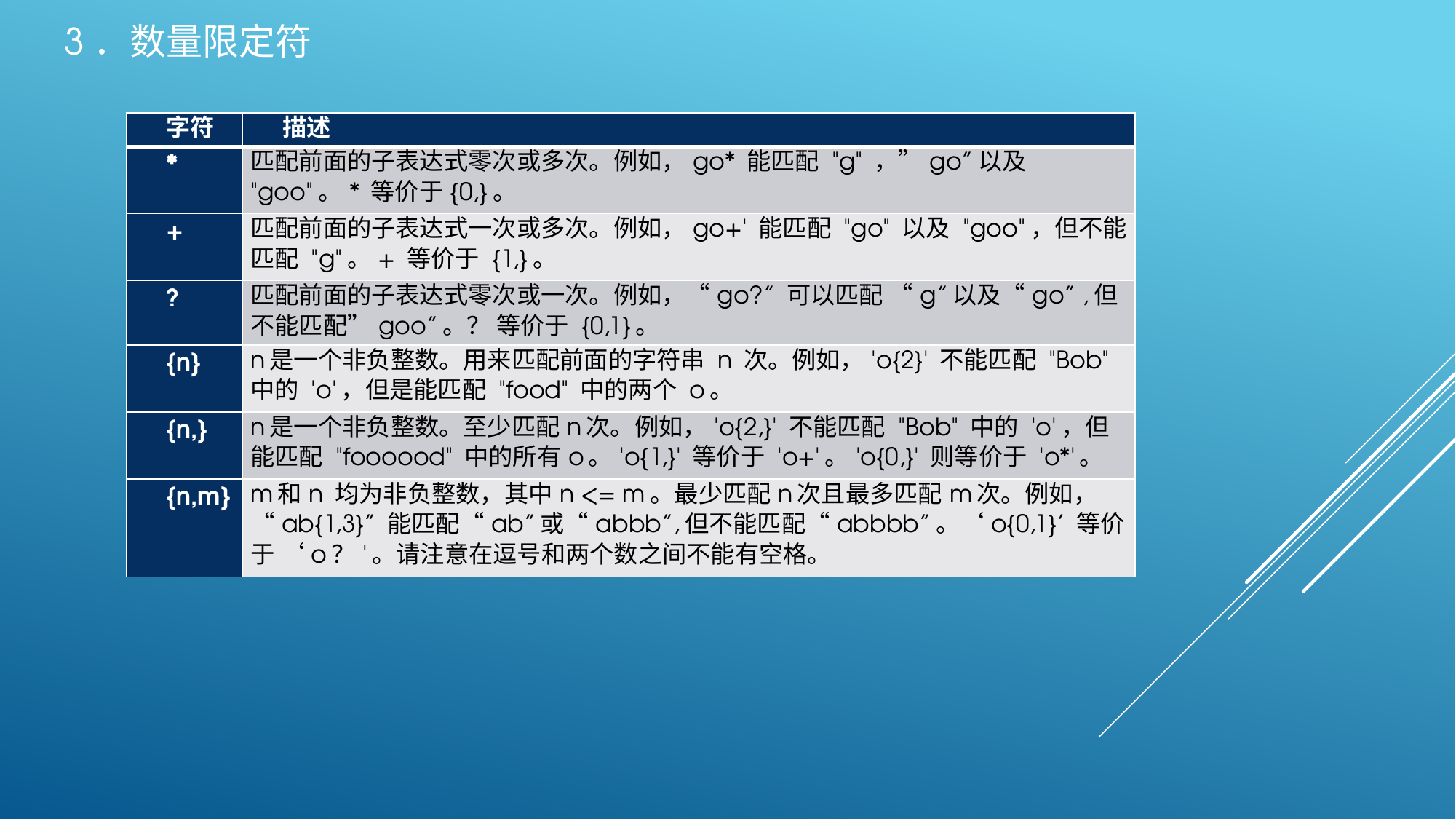

3．数量限定符

| 字符 | 描述 |
| --- | --- |
| \* | 匹配前面的子表达式零次或多次。例如，go\* 能匹配 "g" ，”go”以及 "goo"。\* 等价于{0,}。 |
| + | 匹配前面的子表达式一次或多次。例如，go+' 能匹配 "go" 以及 "goo"，但不能匹配 "g"。+ 等价于 {1,}。 |
| ? | 匹配前面的子表达式零次或一次。例如，“go?” 可以匹配 “g”以及“go” ,但不能匹配”goo”。？ 等价于 {0,1}。 |
| {n} | n是一个非负整数。用来匹配前面的字符串 n 次。例如，'o{2}' 不能匹配 "Bob" 中的 'o'，但是能匹配 "food" 中的两个 o。 |
| {n,} | n是一个非负整数。至少匹配n次。例如，'o{2,}' 不能匹配 "Bob" 中的 'o'，但能匹配 "foooood" 中的所有o。'o{1,}' 等价于 'o+'。'o{0,}' 则等价于 'o\*'。 |
| {n,m} | m和n 均为非负整数，其中n <= m。最少匹配n次且最多匹配m次。例如，“ab{1,3}” 能匹配“ab”或“abbb”,但不能匹配“abbbb”。‘o{0,1}’ 等价于 ‘o？'。请注意在逗号和两个数之间不能有空格。 |